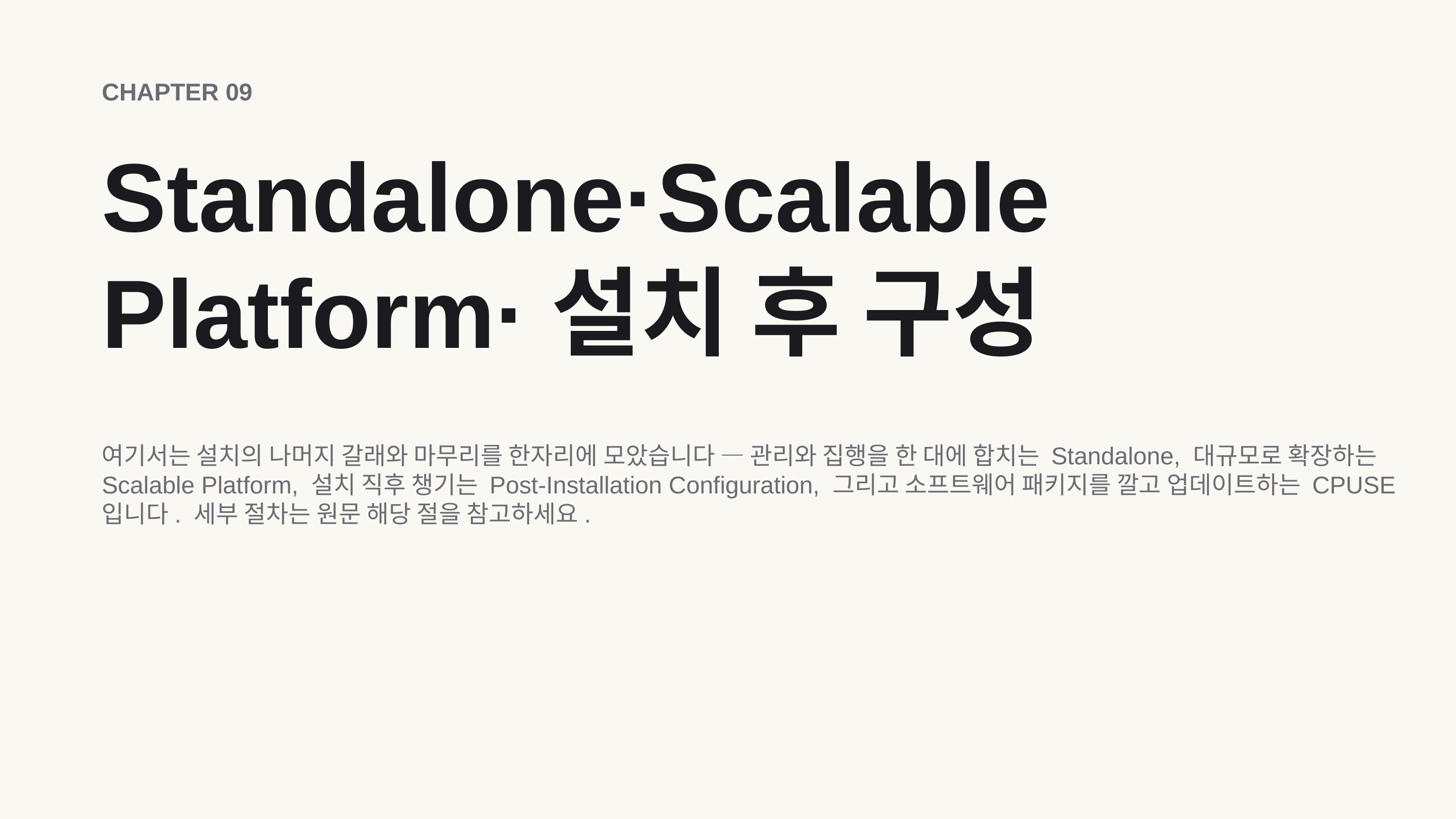

CHAPTER 09
Standalone·Scalable Platform·설치 후 구성
여기서는 설치의 나머지 갈래와 마무리를 한자리에 모았습니다 — 관리와 집행을 한 대에 합치는 Standalone, 대규모로 확장하는 Scalable Platform, 설치 직후 챙기는 Post-Installation Configuration, 그리고 소프트웨어 패키지를 깔고 업데이트하는 CPUSE 입니다. 세부 절차는 원문 해당 절을 참고하세요.